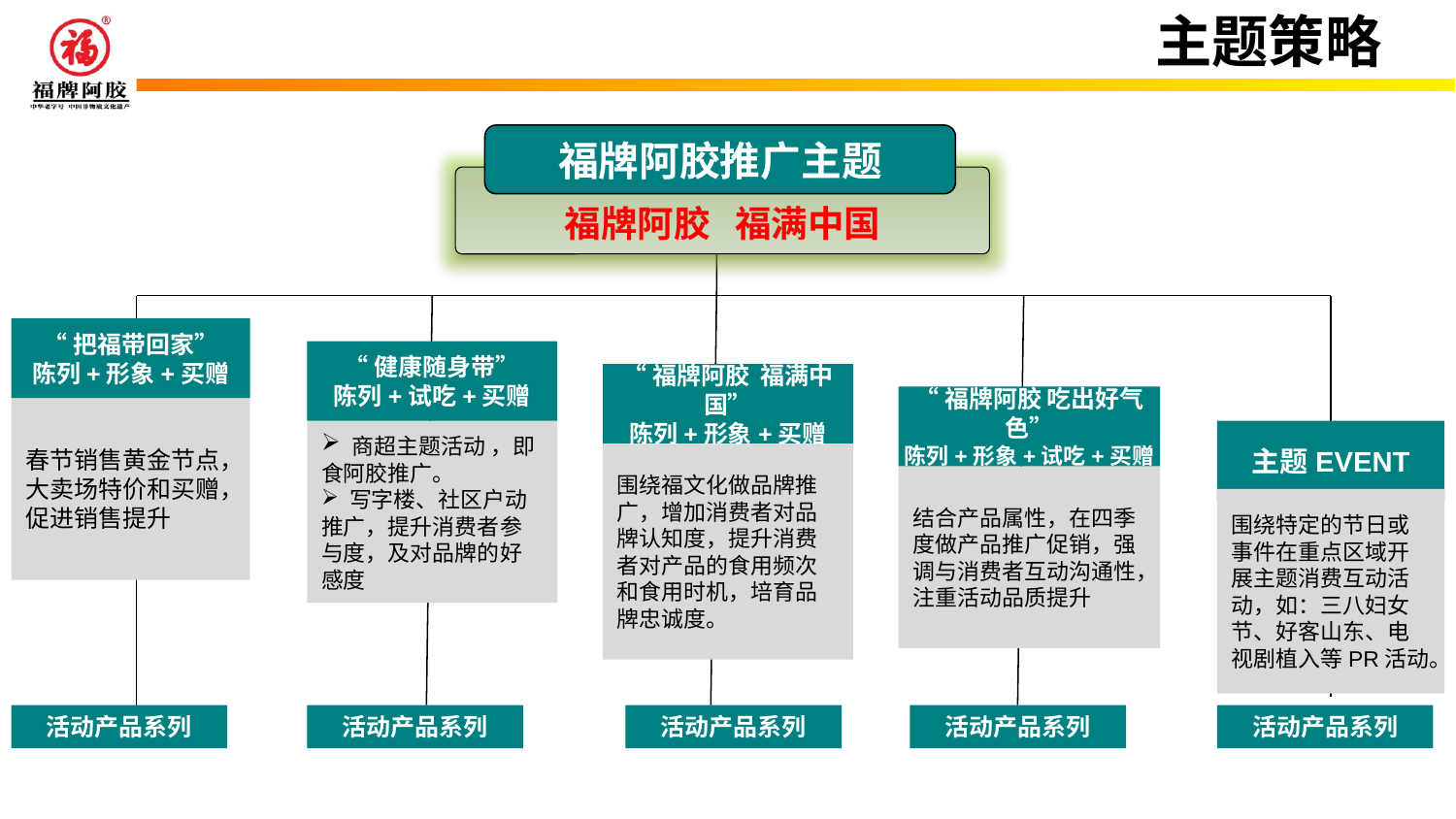

主题策略
福牌阿胶推广主题
福牌阿胶   福满中国
“把福带回家”
陈列+形象+买赠
“健康随身带”
陈列+试吃+买赠
“福牌阿胶  福满中国”
陈列+形象+买赠
“福牌阿胶 吃出好气色”
陈列+形象+试吃+买赠
春节销售黄金节点，大卖场特价和买赠，促进销售提升
 商超主题活动 ，即食阿胶推广。
 写字楼、社区户动推广，提升消费者参与度，及对品牌的好感度
主题EVENT
围绕福文化做品牌推广，增加消费者对品牌认知度，提升消费者对产品的食用频次和食用时机，培育品牌忠诚度。
结合产品属性，在四季度做产品推广促销，强调与消费者互动沟通性，注重活动品质提升
围绕特定的节日或事件在重点区域开展主题消费互动活动，如：三八妇女节、好客山东、电视剧植入等PR活动。
活动产品系列
活动产品系列
活动产品系列
活动产品系列
活动产品系列